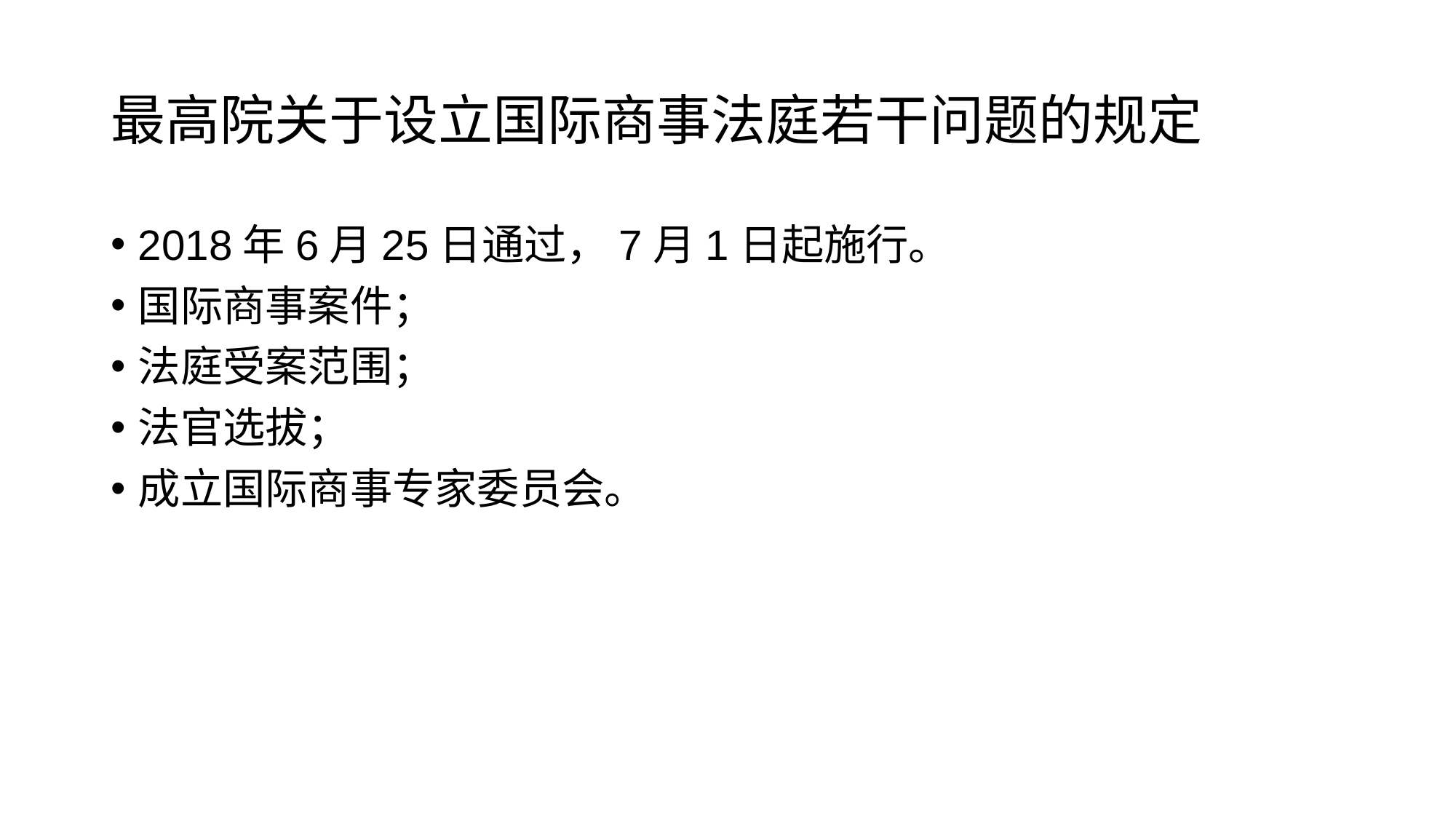

# 最高院关于设立国际商事法庭若干问题的规定
2018年6月25日通过，7月1日起施行。
国际商事案件；
法庭受案范围；
法官选拔；
成立国际商事专家委员会。